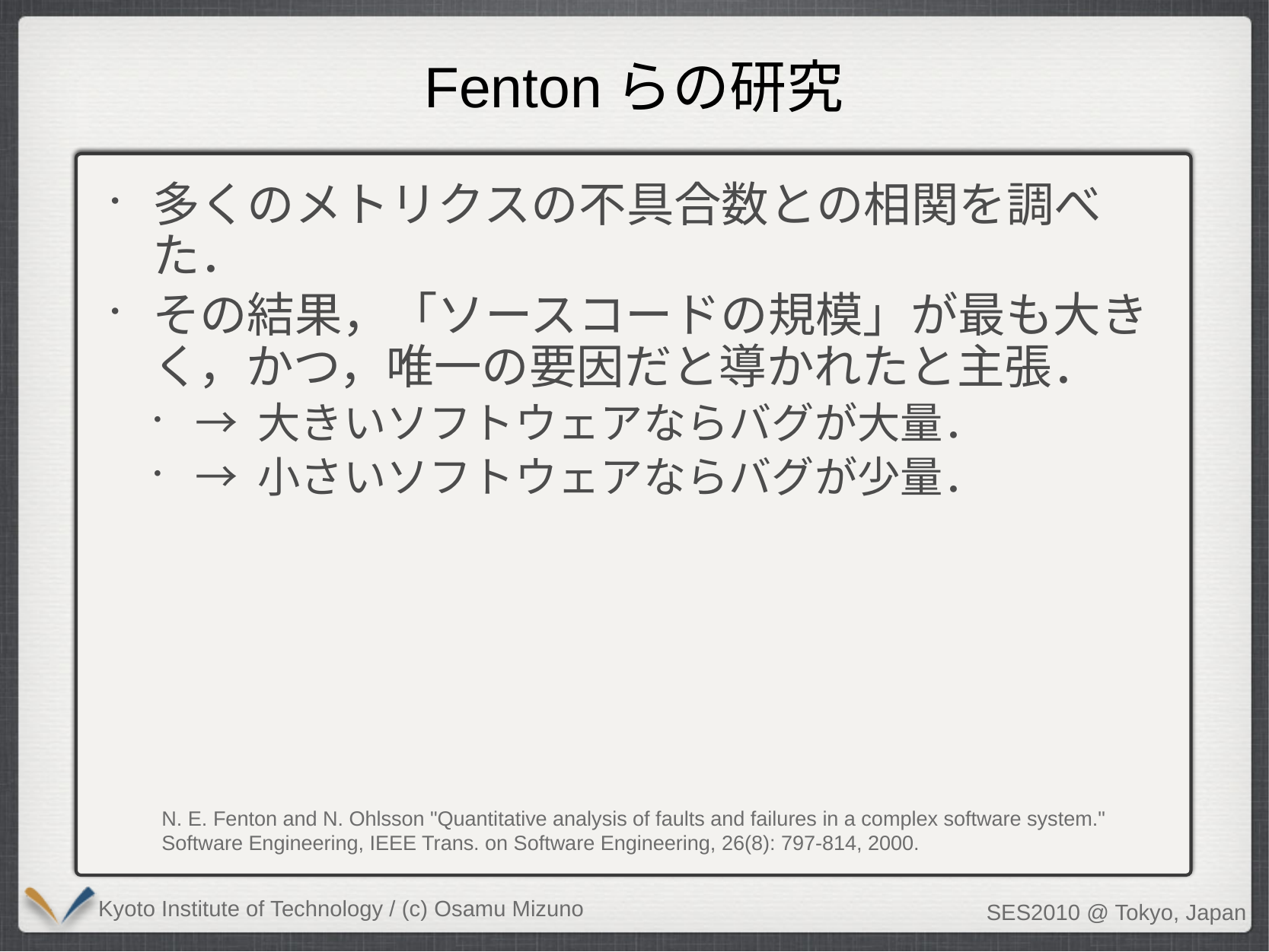

# Fentonらの研究
多くのメトリクスの不具合数との相関を調べた．
その結果，「ソースコードの規模」が最も大きく，かつ，唯一の要因だと導かれたと主張．
→ 大きいソフトウェアならバグが大量．
→ 小さいソフトウェアならバグが少量．

N. E. Fenton and N. Ohlsson "Quantitative analysis of faults and failures in a complex software system." Software Engineering, IEEE Trans. on Software Engineering, 26(8): 797-814, 2000.